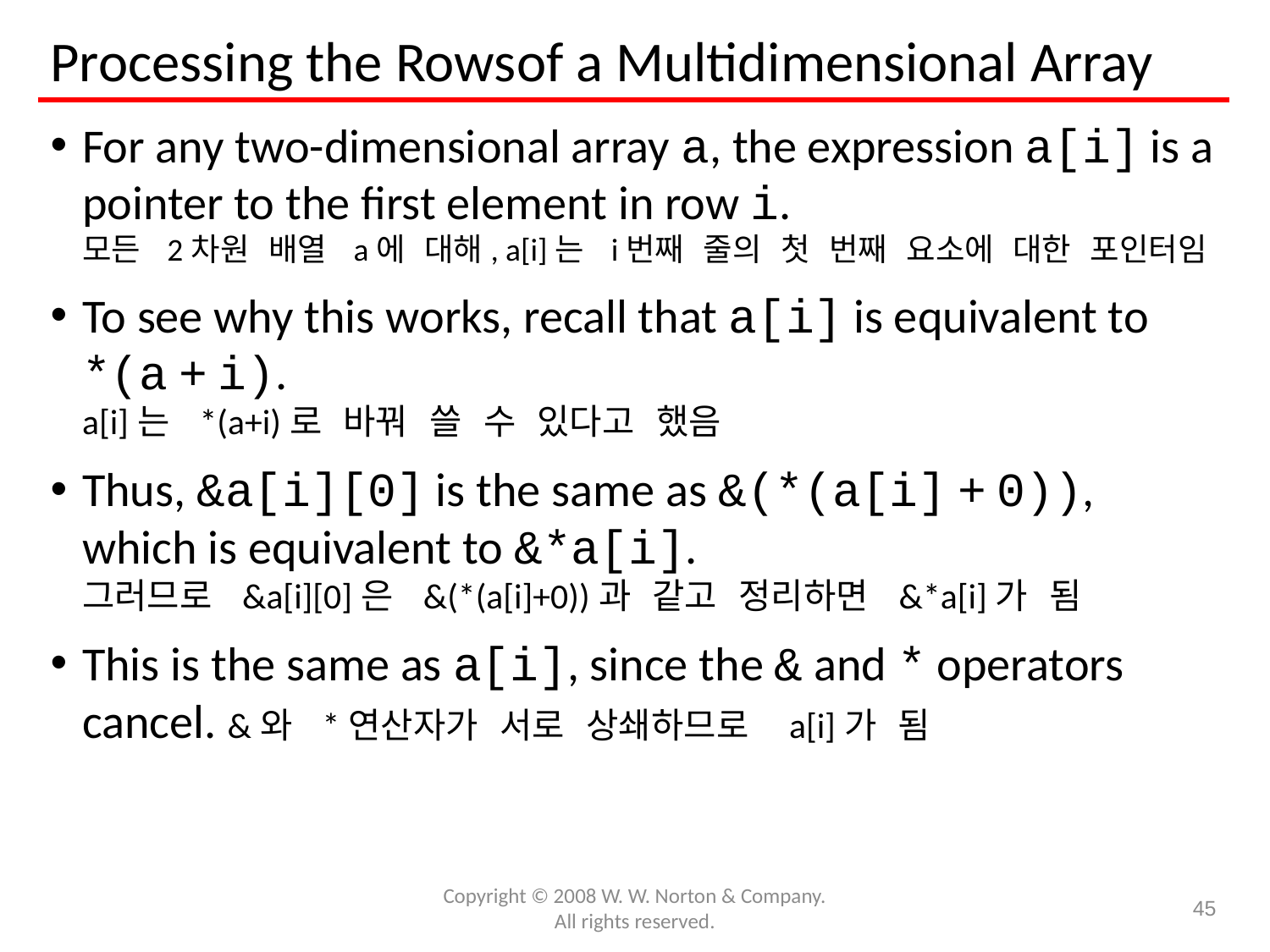

# Processing the Rowsof a Multidimensional Array
For any two-dimensional array a, the expression a[i] is a pointer to the first element in row i.
모든 2차원 배열 a에 대해, a[i]는 i번째 줄의 첫 번째 요소에 대한 포인터임
To see why this works, recall that a[i] is equivalent to *(a + i).
a[i]는 *(a+i)로 바꿔 쓸 수 있다고 했음
Thus, &a[i][0] is the same as &(*(a[i] + 0)), which is equivalent to &*a[i].
그러므로 &a[i][0]은 &(*(a[i]+0))과 같고 정리하면 &*a[i]가 됨
This is the same as a[i], since the & and * operators cancel. &와 *연산자가 서로 상쇄하므로 a[i]가 됨
Copyright © 2008 W. W. Norton & Company.
All rights reserved.
45